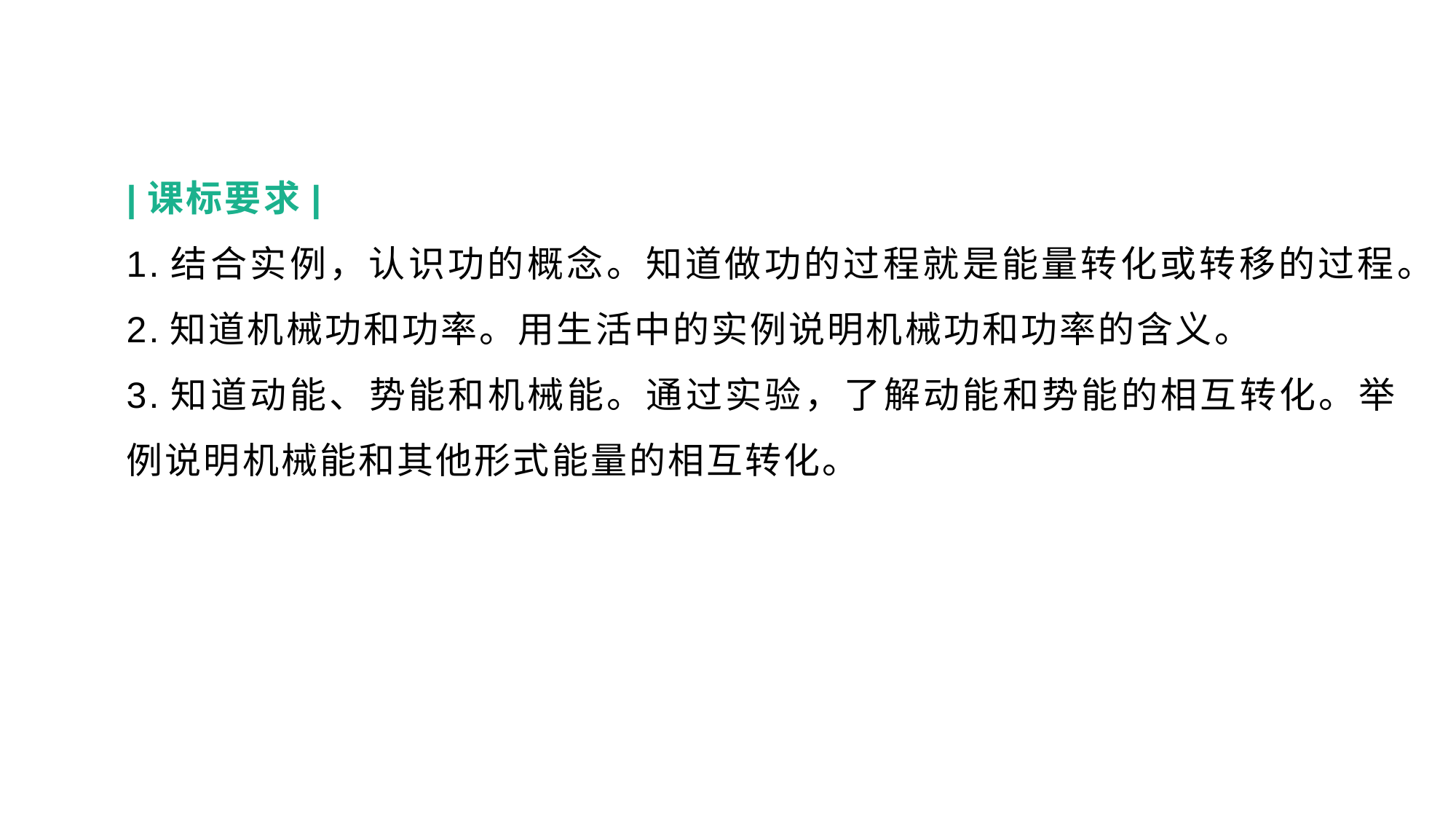

|课标要求|
1.结合实例，认识功的概念。知道做功的过程就是能量转化或转移的过程。
2.知道机械功和功率。用生活中的实例说明机械功和功率的含义。
3.知道动能、势能和机械能。通过实验，了解动能和势能的相互转化。举例说明机械能和其他形式能量的相互转化。
思维导图 构建体系